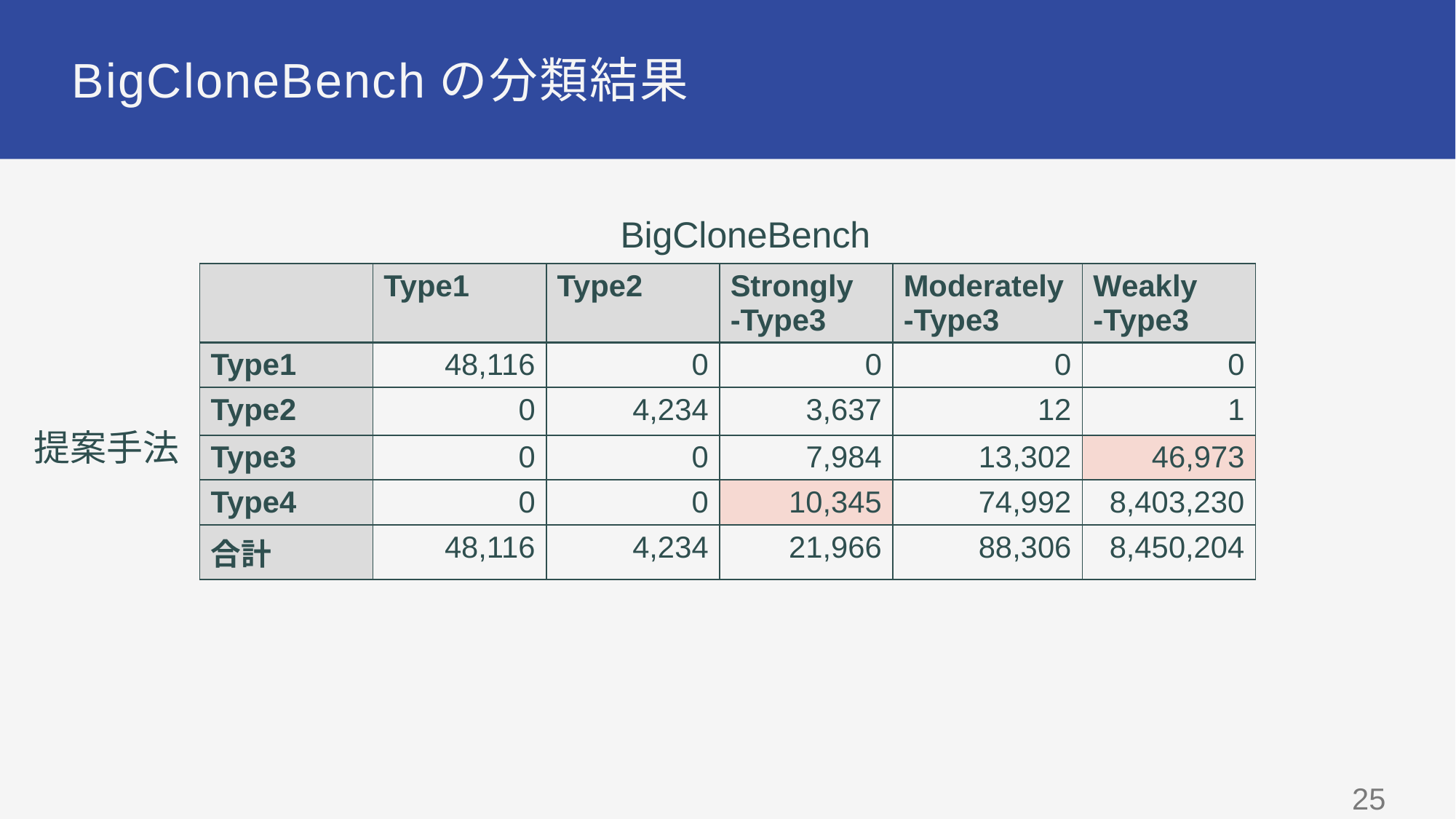

# BigCloneBenchの分類結果

BigCloneBench
|  | Type1 | Type2 | Strongly -Type3 | Moderately -Type3 | Weakly -Type3 |
| --- | --- | --- | --- | --- | --- |
| Type1 | 48,116 | 0 | 0 | 0 | 0 |
| Type2 | 0 | 4,234 | 3,637 | 12 | 1 |
| Type3 | 0 | 0 | 7,984 | 13,302 | 46,973 |
| Type4 | 0 | 0 | 10,345 | 74,992 | 8,403,230 |
| 合計 | 48,116 | 4,234 | 21,966 | 88,306 | 8,450,204 |
提案手法
25